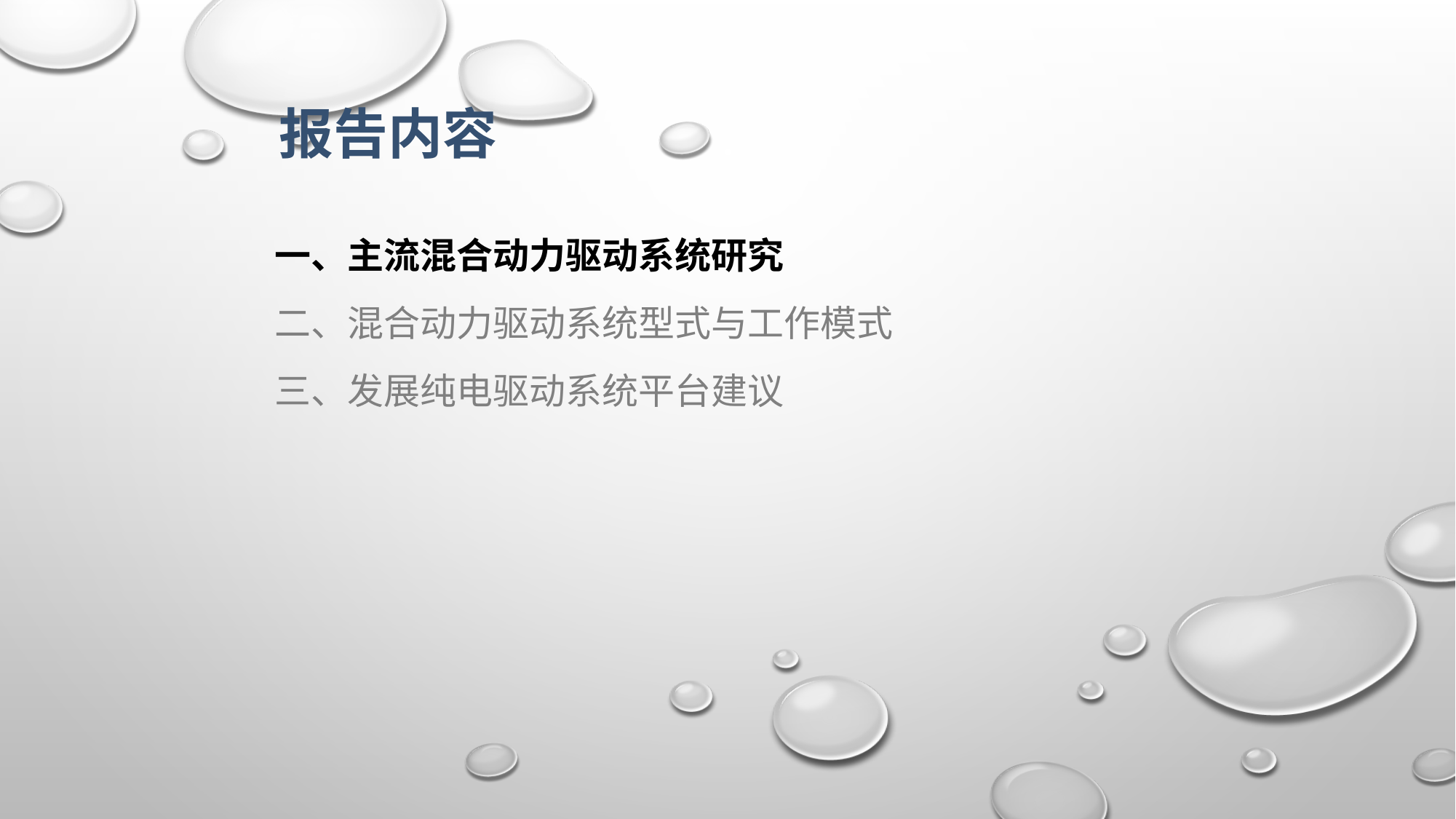

报告内容
一、主流混合动力驱动系统研究
二、混合动力驱动系统型式与工作模式
三、发展纯电驱动系统平台建议